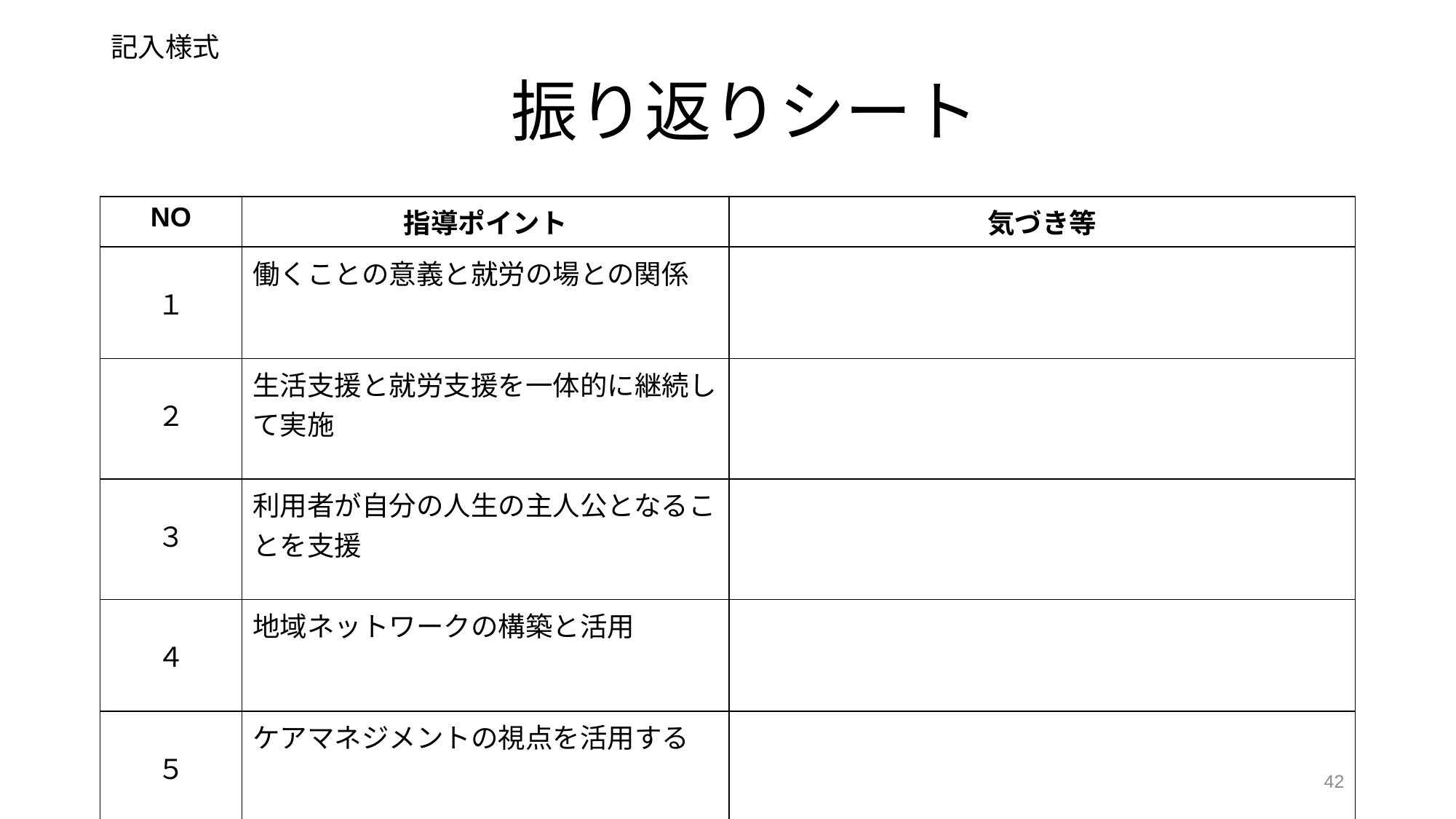

# 記入様式 　　　　　　振り返りシート
| NO | 指導ポイント | 気づき等 |
| --- | --- | --- |
| １ | 働くことの意義と就労の場との関係 |  |
| ２ | 生活支援と就労支援を一体的に継続して実施 |  |
| ３ | 利用者が自分の人生の主人公となることを支援 |  |
| ４ | 地域ネットワークの構築と活用 |  |
| ５ | ケアマネジメントの視点を活用する |  |
42